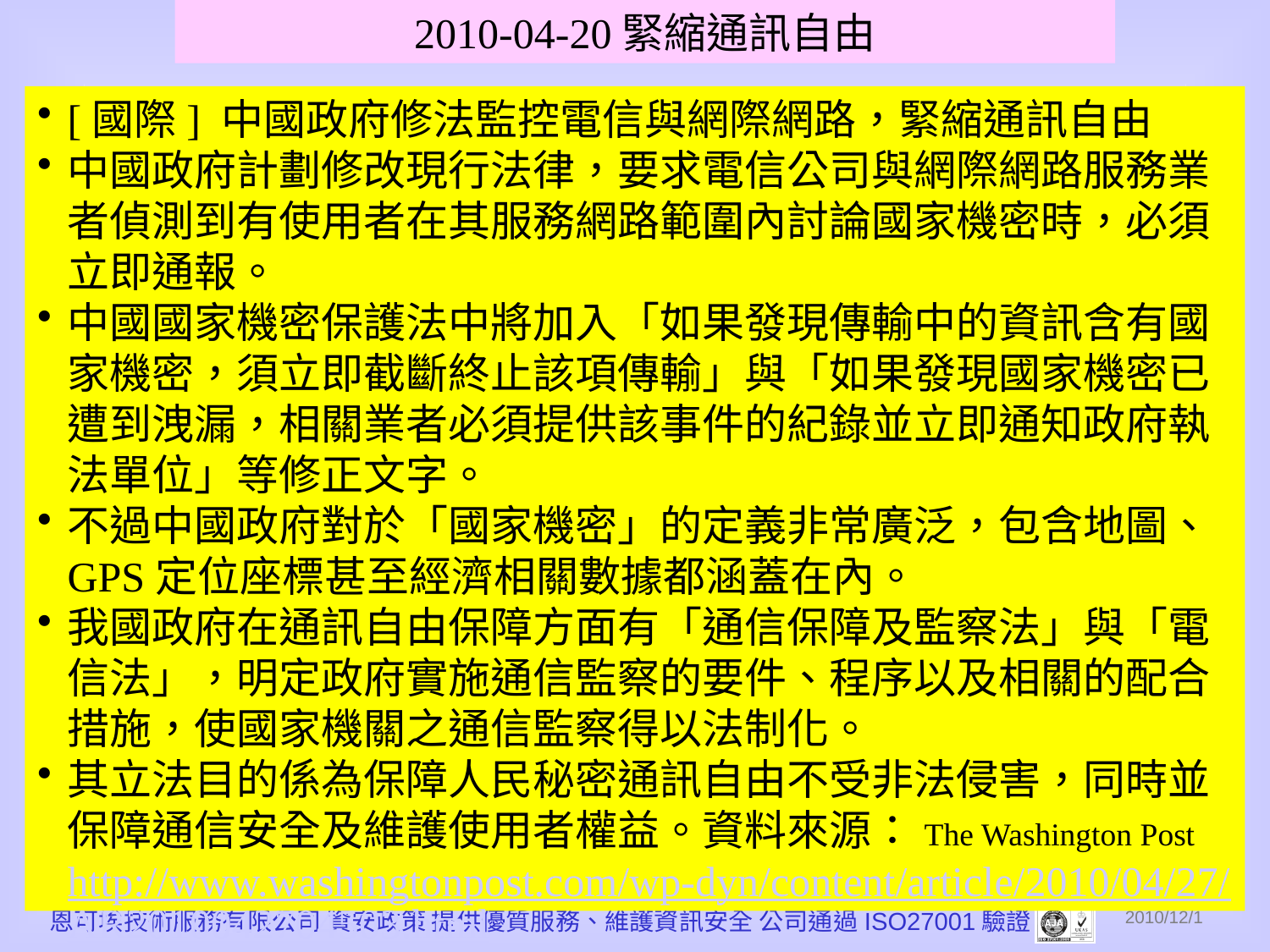

2010-04-20緊縮通訊自由
[國際] 中國政府修法監控電信與網際網路，緊縮通訊自由
中國政府計劃修改現行法律，要求電信公司與網際網路服務業者偵測到有使用者在其服務網路範圍內討論國家機密時，必須立即通報。
中國國家機密保護法中將加入「如果發現傳輸中的資訊含有國家機密，須立即截斷終止該項傳輸」與「如果發現國家機密已遭到洩漏，相關業者必須提供該事件的紀錄並立即通知政府執法單位」等修正文字。
不過中國政府對於「國家機密」的定義非常廣泛，包含地圖、GPS定位座標甚至經濟相關數據都涵蓋在內。
我國政府在通訊自由保障方面有「通信保障及監察法」與「電信法」，明定政府實施通信監察的要件、程序以及相關的配合措施，使國家機關之通信監察得以法制化。
其立法目的係為保障人民秘密通訊自由不受非法侵害，同時並保障通信安全及維護使用者權益。資料來源：The Washington Post
http://www.washingtonpost.com/wp-dyn/content/article/2010/04/27/AR2010042704503.html
10
恩可埃技術服務有限公司 資安政策 提供優質服務、維護資訊安全 公司通過ISO27001驗證
2010/12/1